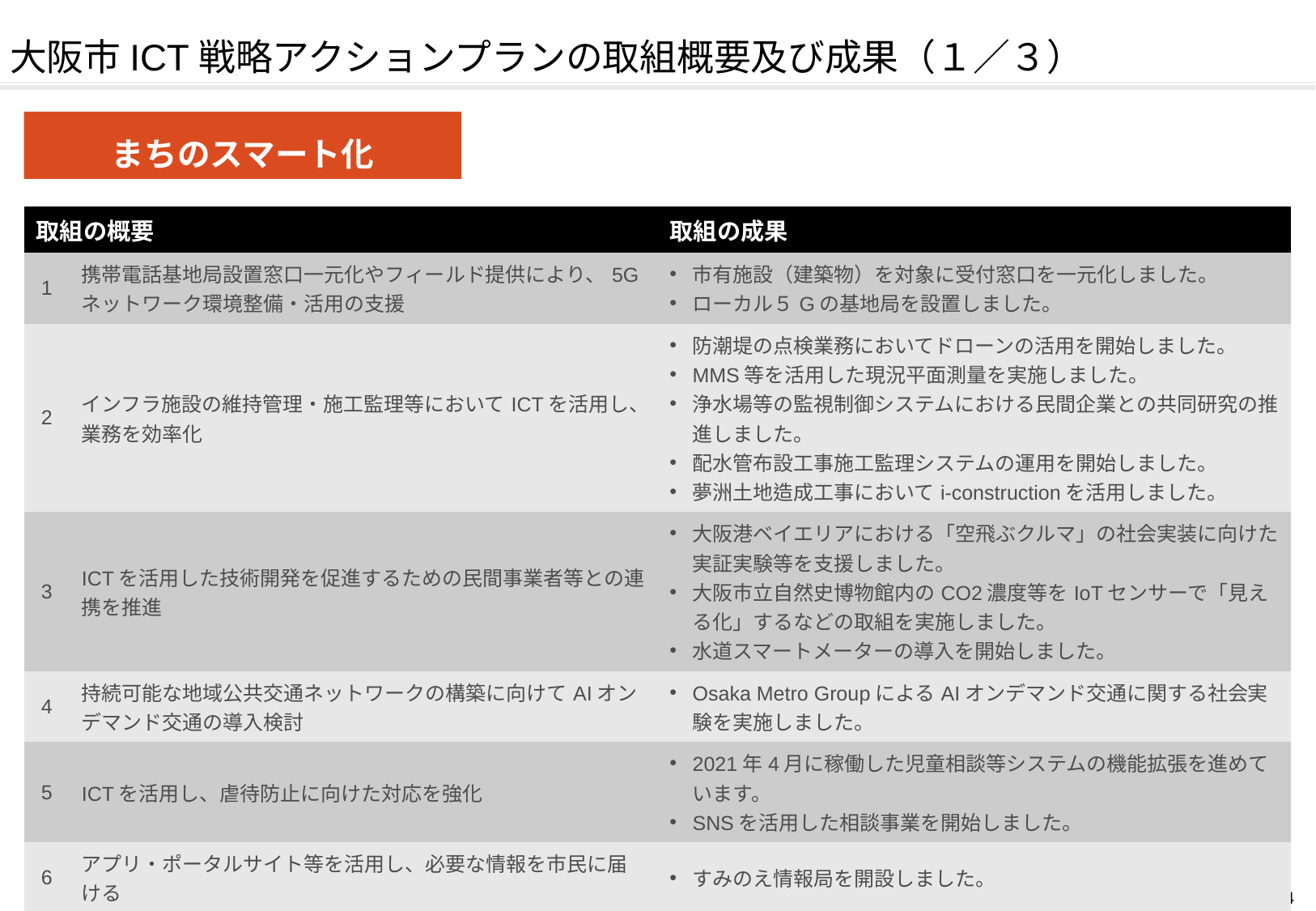

大阪市ICT戦略アクションプランの取組概要及び成果（１／３）
まちのスマート化
| 取組の概要 |  | 取組の成果 |
| --- | --- | --- |
| 1 | 携帯電話基地局設置窓口一元化やフィールド提供により、5Gネットワーク環境整備・活用の支援 | 市有施設（建築物）を対象に受付窓口を一元化しました。 ローカル５Gの基地局を設置しました。 |
| 2 | インフラ施設の維持管理・施工監理等においてICTを活用し、業務を効率化 | 防潮堤の点検業務においてドローンの活用を開始しました。 MMS等を活用した現況平面測量を実施しました。 浄水場等の監視制御システムにおける民間企業との共同研究の推進しました。 配水管布設工事施工監理システムの運用を開始しました。 夢洲土地造成工事においてi-constructionを活用しました。 |
| 3 | ICTを活用した技術開発を促進するための民間事業者等との連携を推進 | 大阪港ベイエリアにおける「空飛ぶクルマ」の社会実装に向けた実証実験等を支援しました。 大阪市立自然史博物館内のCO2濃度等をIoTセンサーで「見える化」するなどの取組を実施しました。 水道スマートメーターの導入を開始しました。 |
| 4 | 持続可能な地域公共交通ネットワークの構築に向けてAIオンデマンド交通の導入検討 | Osaka Metro GroupによるAIオンデマンド交通に関する社会実験を実施しました。 |
| 5 | ICTを活用し、虐待防止に向けた対応を強化 | 2021年4月に稼働した児童相談等システムの機能拡張を進めています。 SNSを活用した相談事業を開始しました。 |
| 6 | アプリ・ポータルサイト等を活用し、必要な情報を市民に届ける | すみのえ情報局を開設しました。 |
| 7 | 多機能型の観光案内表示板（デジタルサイネージ）を整備し、観光客の周遊性・回遊性を向上 | 多機能型観光案内表示板の整備を開始しました。 |
4